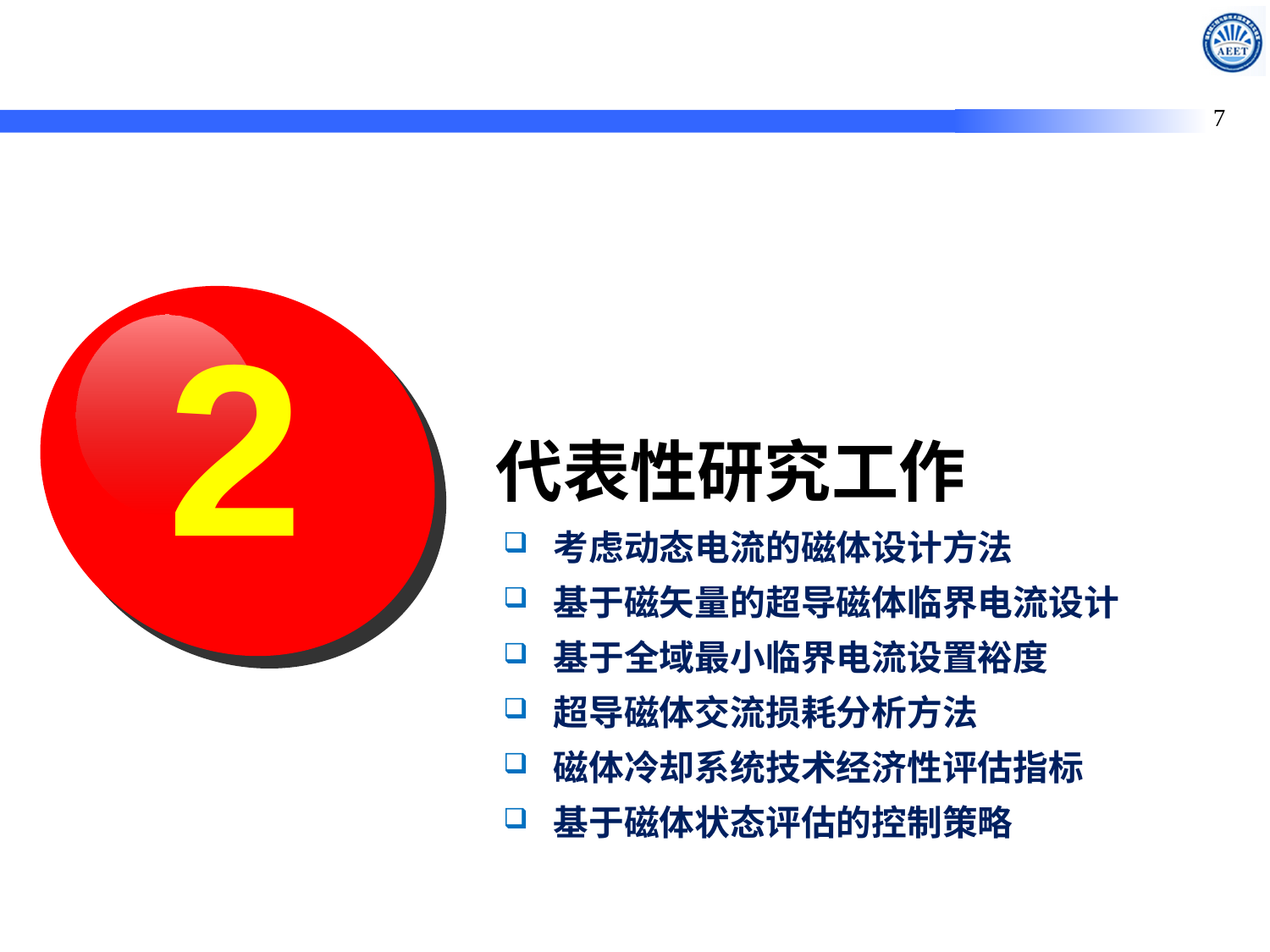

2

代表性研究工作
考虑动态电流的磁体设计方法
基于磁矢量的超导磁体临界电流设计
基于全域最小临界电流设置裕度
超导磁体交流损耗分析方法
磁体冷却系统技术经济性评估指标
基于磁体状态评估的控制策略